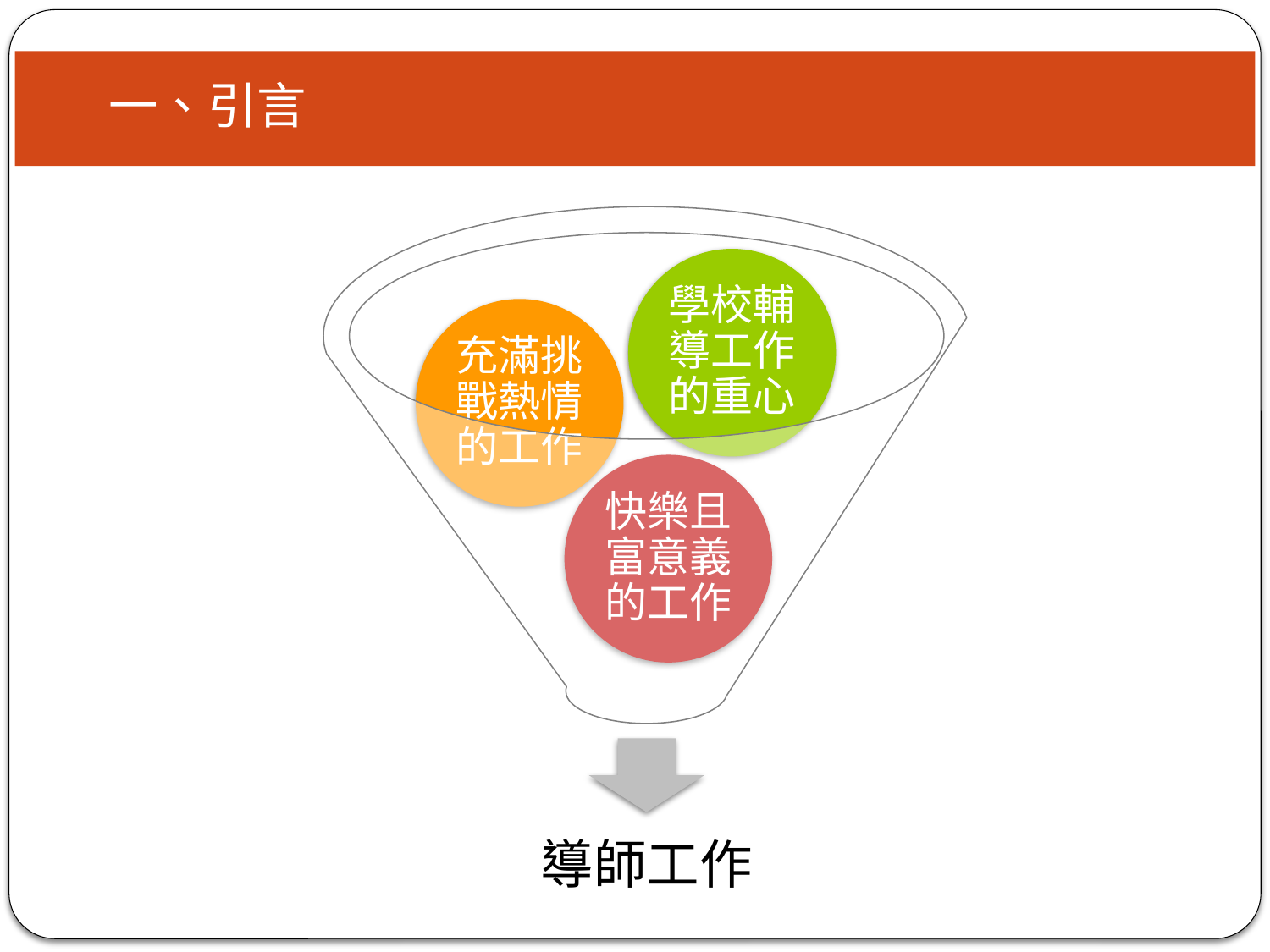

一、引言
導師工作
快樂且富意義的工作
充滿挑戰熱情的工作
學校輔導工作的重心